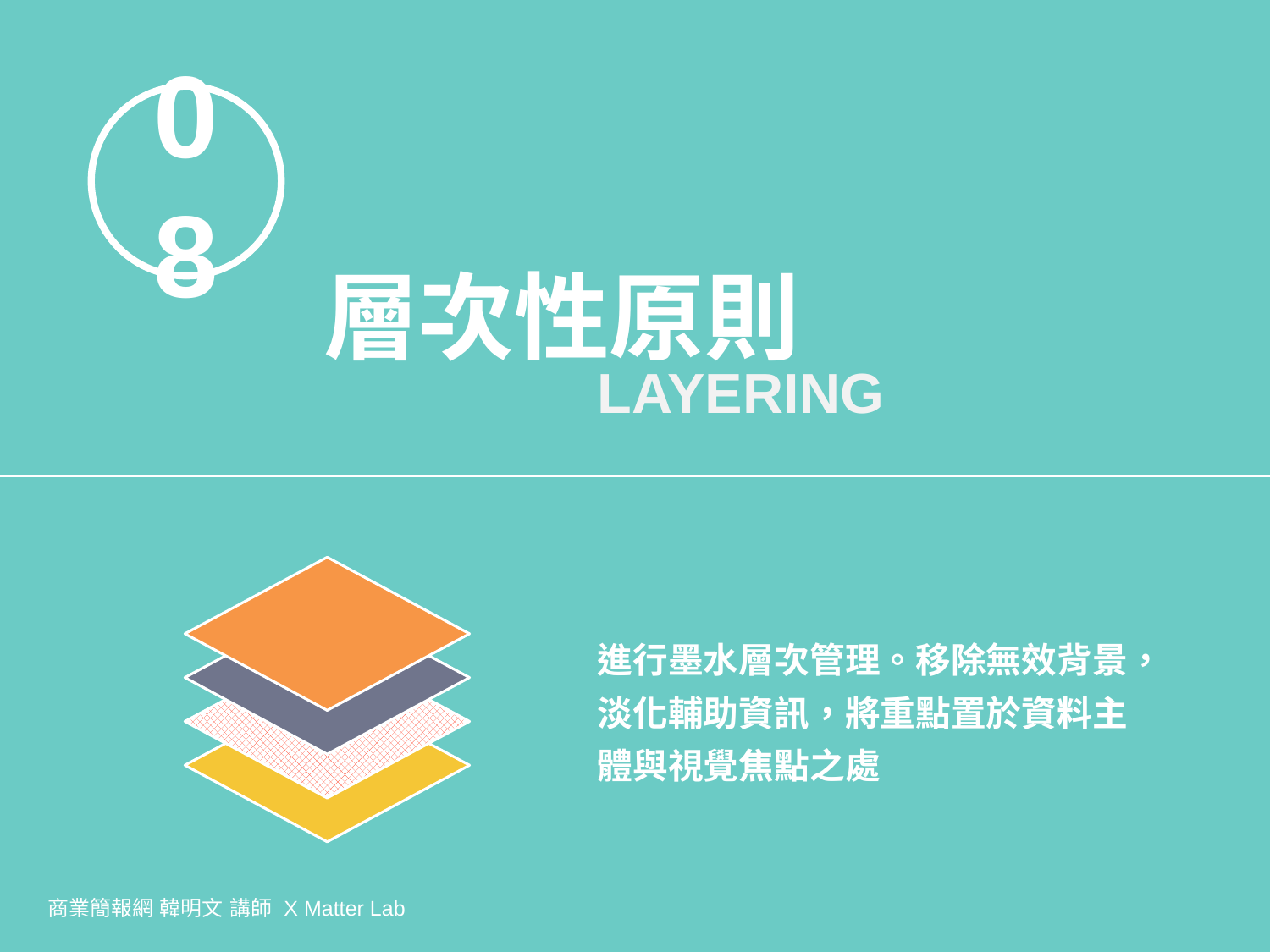

08
層次性原則
LAYERING

進行墨水層次管理。移除無效背景，淡化輔助資訊，將重點置於資料主體與視覺焦點之處

商業簡報網 韓明文 講師 X Matter Lab